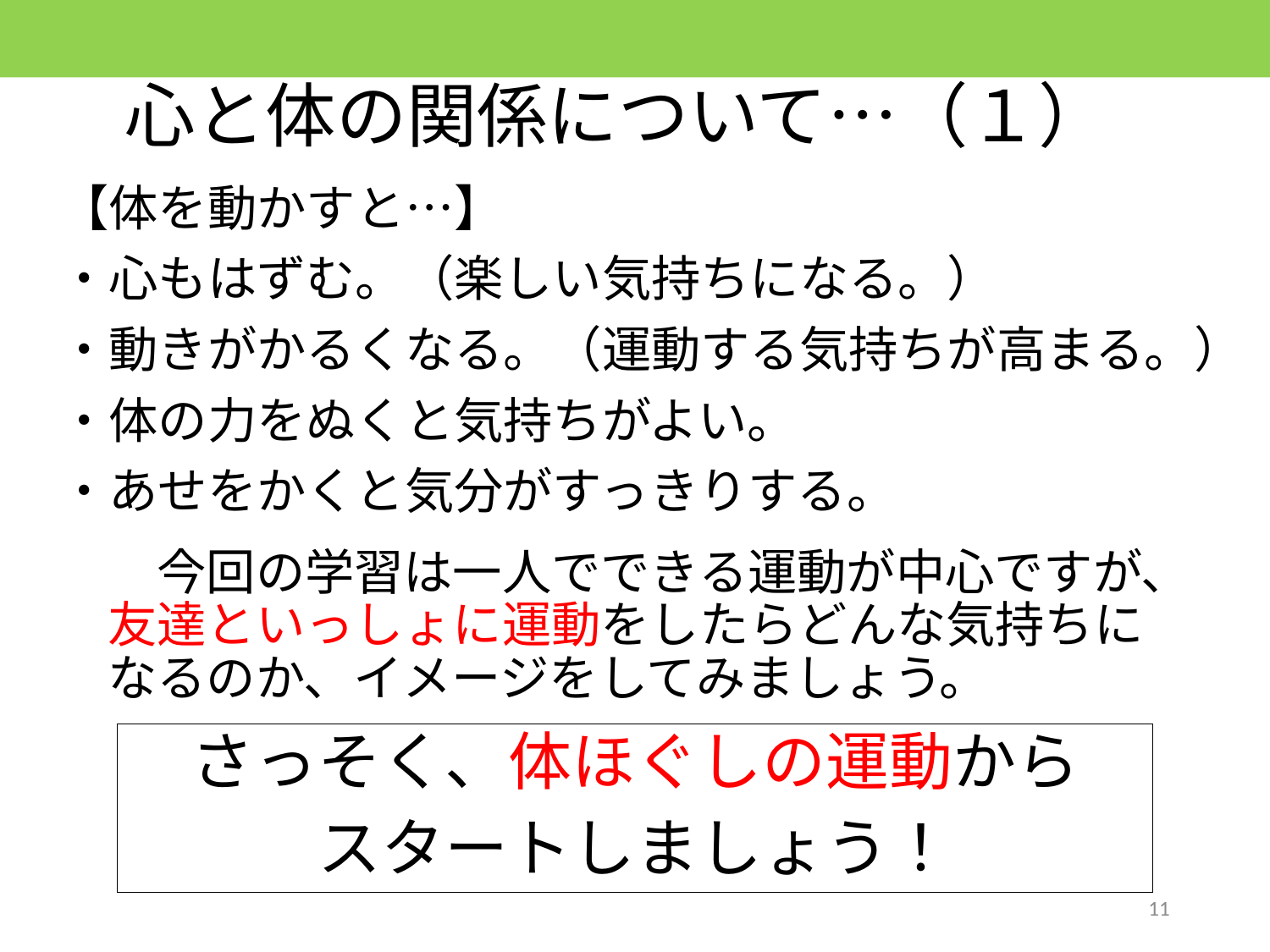

# 心と体の関係について…（１）
【体を動かすと…】
・心もはずむ。（楽しい気持ちになる。）
・動きがかるくなる。（運動する気持ちが高まる。）
・体の力をぬくと気持ちがよい。
・あせをかくと気分がすっきりする。
　今回の学習は一人でできる運動が中心ですが、友達といっしょに運動をしたらどんな気持ちになるのか、イメージをしてみましょう。

さっそく、体ほぐしの運動から
スタートしましょう！

11